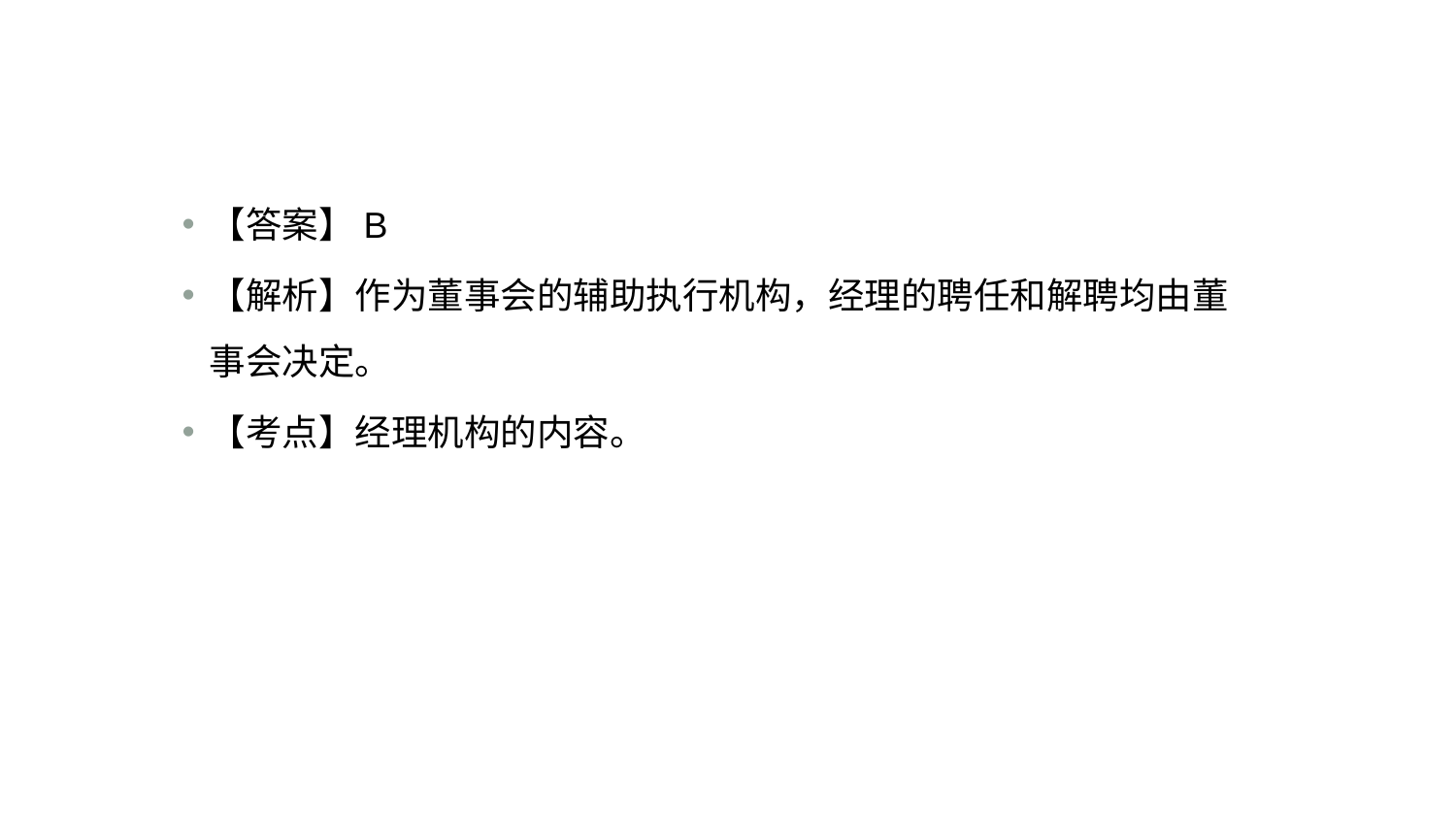

#
【答案】B
【解析】作为董事会的辅助执行机构，经理的聘任和解聘均由董事会决定。
【考点】经理机构的内容。